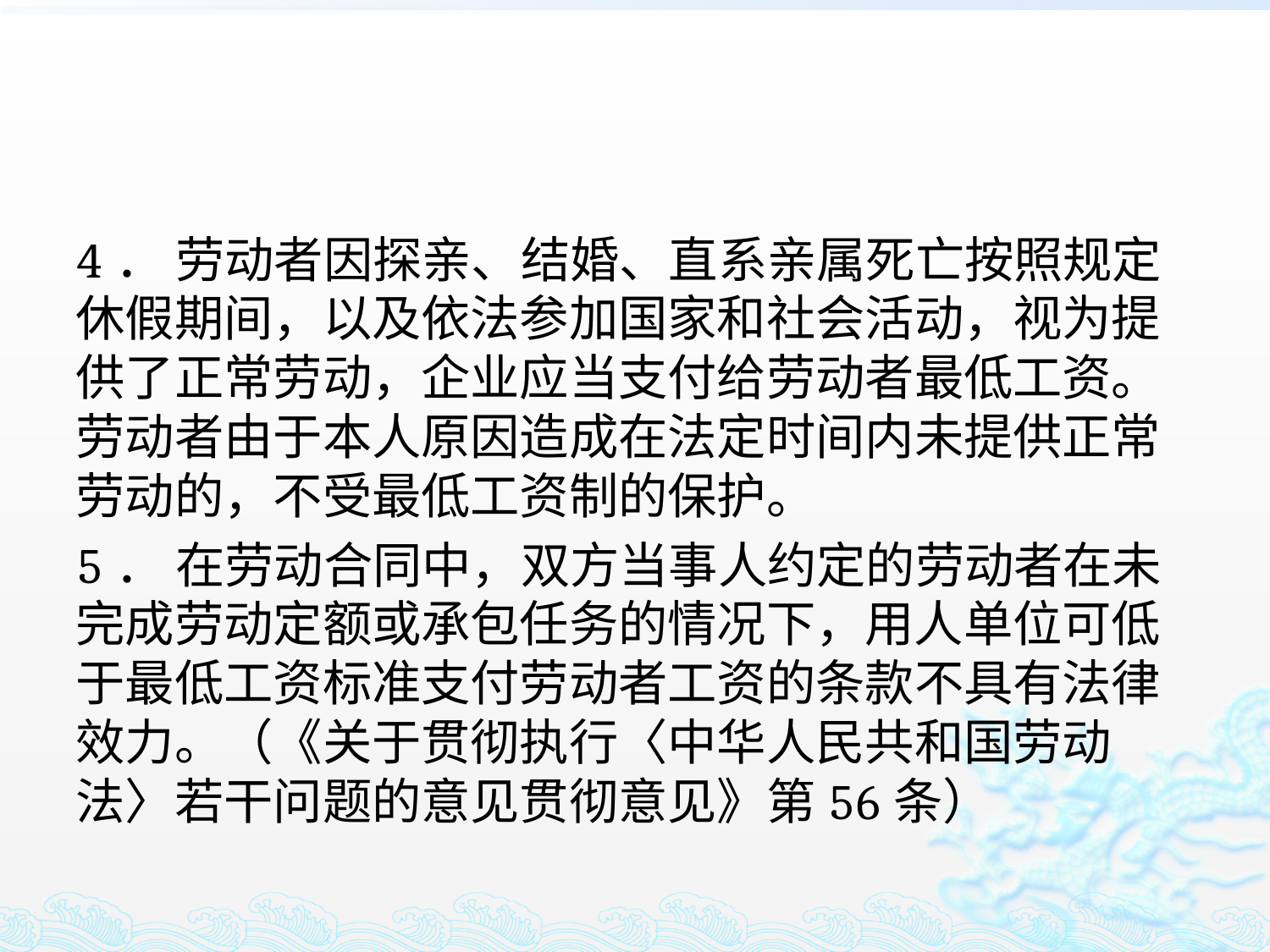

#
4． 劳动者因探亲、结婚、直系亲属死亡按照规定休假期间，以及依法参加国家和社会活动，视为提供了正常劳动，企业应当支付给劳动者最低工资。劳动者由于本人原因造成在法定时间内未提供正常劳动的，不受最低工资制的保护。
5． 在劳动合同中，双方当事人约定的劳动者在未完成劳动定额或承包任务的情况下，用人单位可低于最低工资标准支付劳动者工资的条款不具有法律效力。（《关于贯彻执行〈中华人民共和国劳动法〉若干问题的意见贯彻意见》第56条）